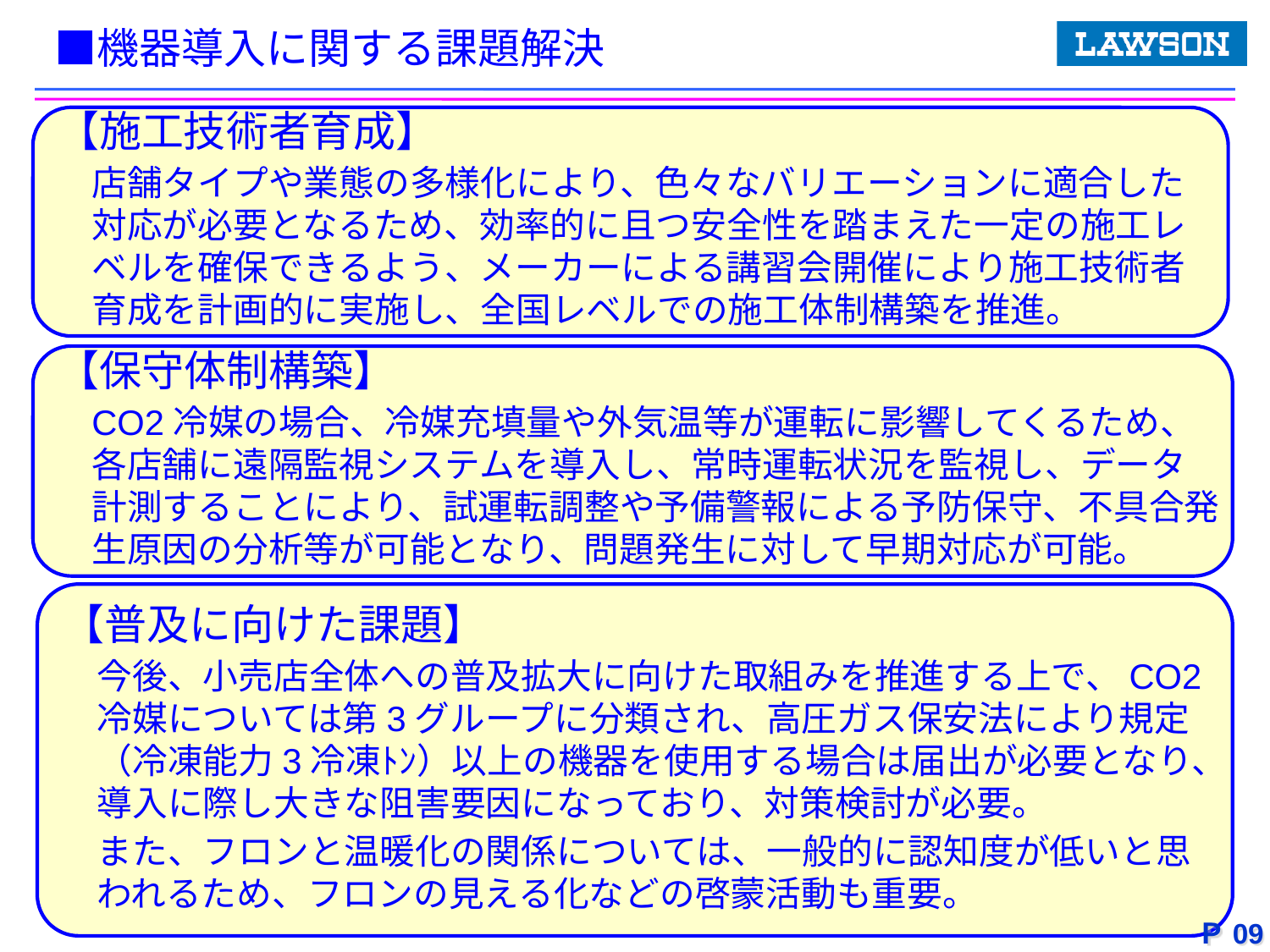

■機器導入に関する課題解決
【施工技術者育成】
店舗タイプや業態の多様化により、色々なバリエーションに適合した対応が必要となるため、効率的に且つ安全性を踏まえた一定の施工レベルを確保できるよう、メーカーによる講習会開催により施工技術者育成を計画的に実施し、全国レベルでの施工体制構築を推進。
【保守体制構築】
CO2冷媒の場合、冷媒充填量や外気温等が運転に影響してくるため、各店舗に遠隔監視システムを導入し、常時運転状況を監視し、データ計測することにより、試運転調整や予備警報による予防保守、不具合発生原因の分析等が可能となり、問題発生に対して早期対応が可能。
【普及に向けた課題】
今後、小売店全体への普及拡大に向けた取組みを推進する上で、CO2冷媒については第3グループに分類され、高圧ガス保安法により規定（冷凍能力3冷凍ﾄﾝ）以上の機器を使用する場合は届出が必要となり、導入に際し大きな阻害要因になっており、対策検討が必要。
また、フロンと温暖化の関係については、一般的に認知度が低いと思われるため、フロンの見える化などの啓蒙活動も重要。
Ｐ09